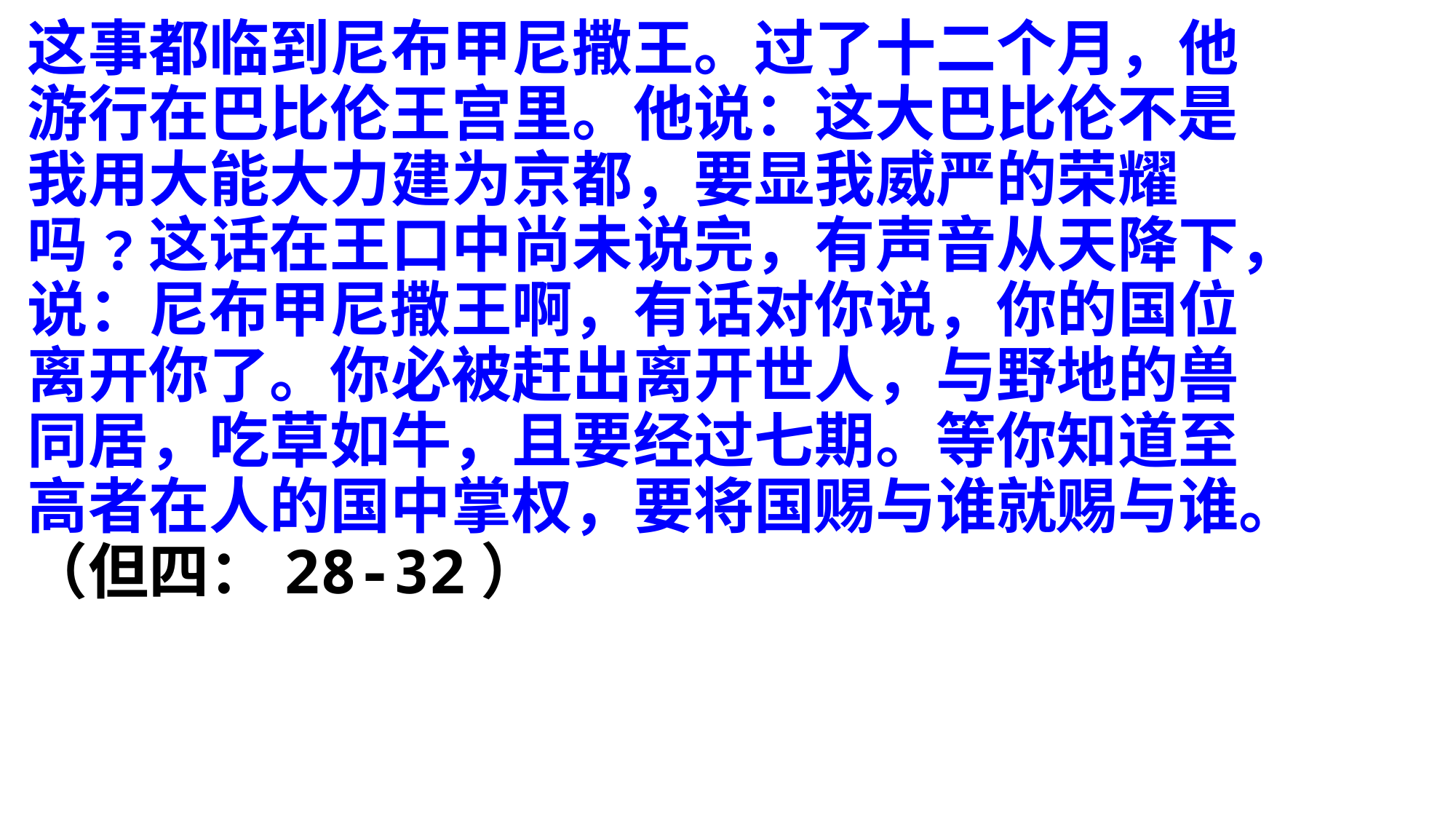

这事都临到尼布甲尼撒王。过了十二个月，他游行在巴比伦王宫里。他说：这大巴比伦不是我用大能大力建为京都，要显我威严的荣耀吗﹖这话在王口中尚未说完，有声音从天降下，说：尼布甲尼撒王啊，有话对你说，你的国位离开你了。你必被赶出离开世人，与野地的兽同居，吃草如牛，且要经过七期。等你知道至高者在人的国中掌权，要将国赐与谁就赐与谁。（但四：28-32）